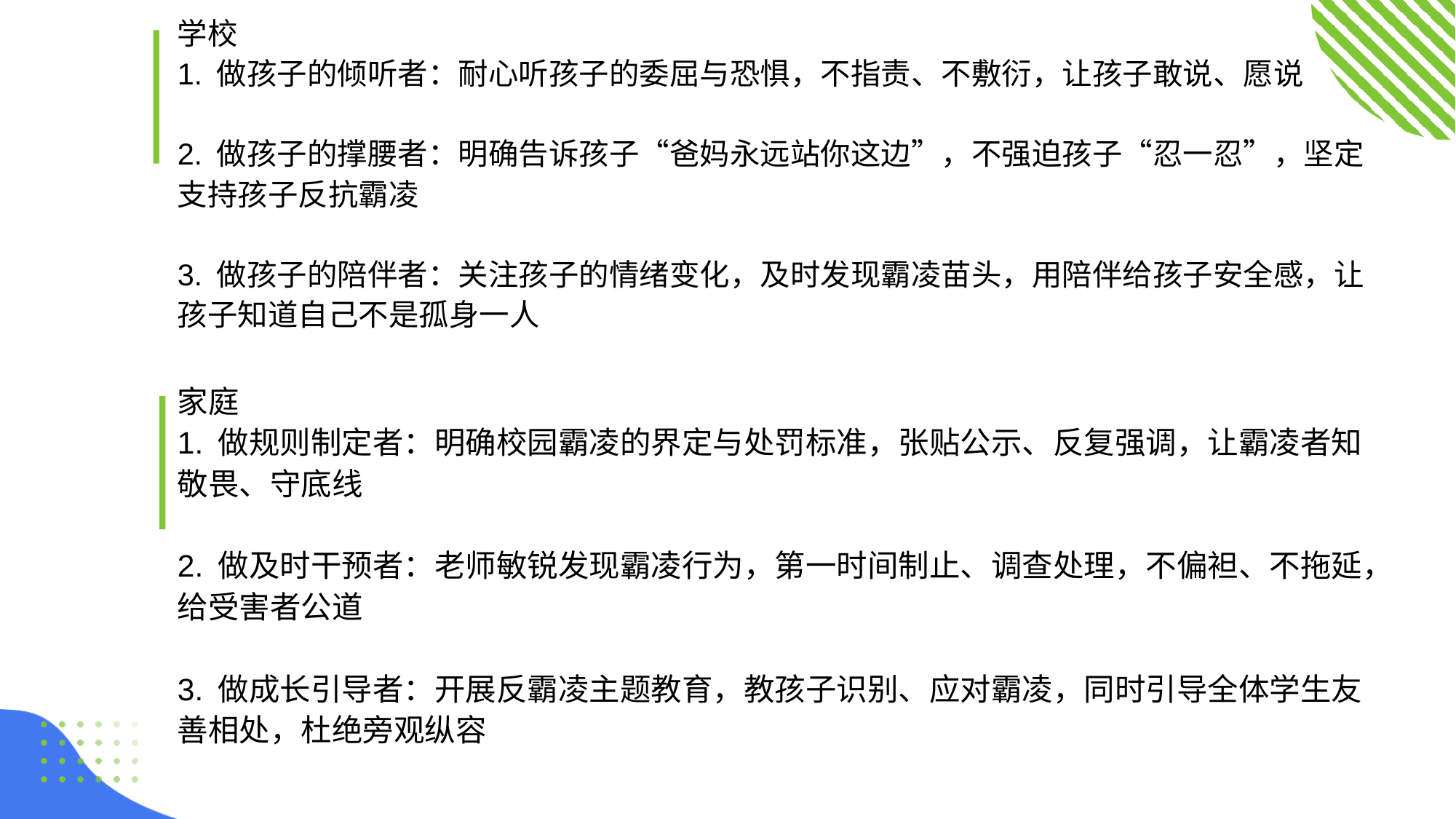

学校
1. 做孩子的倾听者：耐心听孩子的委屈与恐惧，不指责、不敷衍，让孩子敢说、愿说

2. 做孩子的撑腰者：明确告诉孩子“爸妈永远站你这边”，不强迫孩子“忍一忍”，坚定支持孩子反抗霸凌

3. 做孩子的陪伴者：关注孩子的情绪变化，及时发现霸凌苗头，用陪伴给孩子安全感，让孩子知道自己不是孤身一人

家庭
1. 做规则制定者：明确校园霸凌的界定与处罚标准，张贴公示、反复强调，让霸凌者知敬畏、守底线

2. 做及时干预者：老师敏锐发现霸凌行为，第一时间制止、调查处理，不偏袒、不拖延，给受害者公道

3. 做成长引导者：开展反霸凌主题教育，教孩子识别、应对霸凌，同时引导全体学生友善相处，杜绝旁观纵容